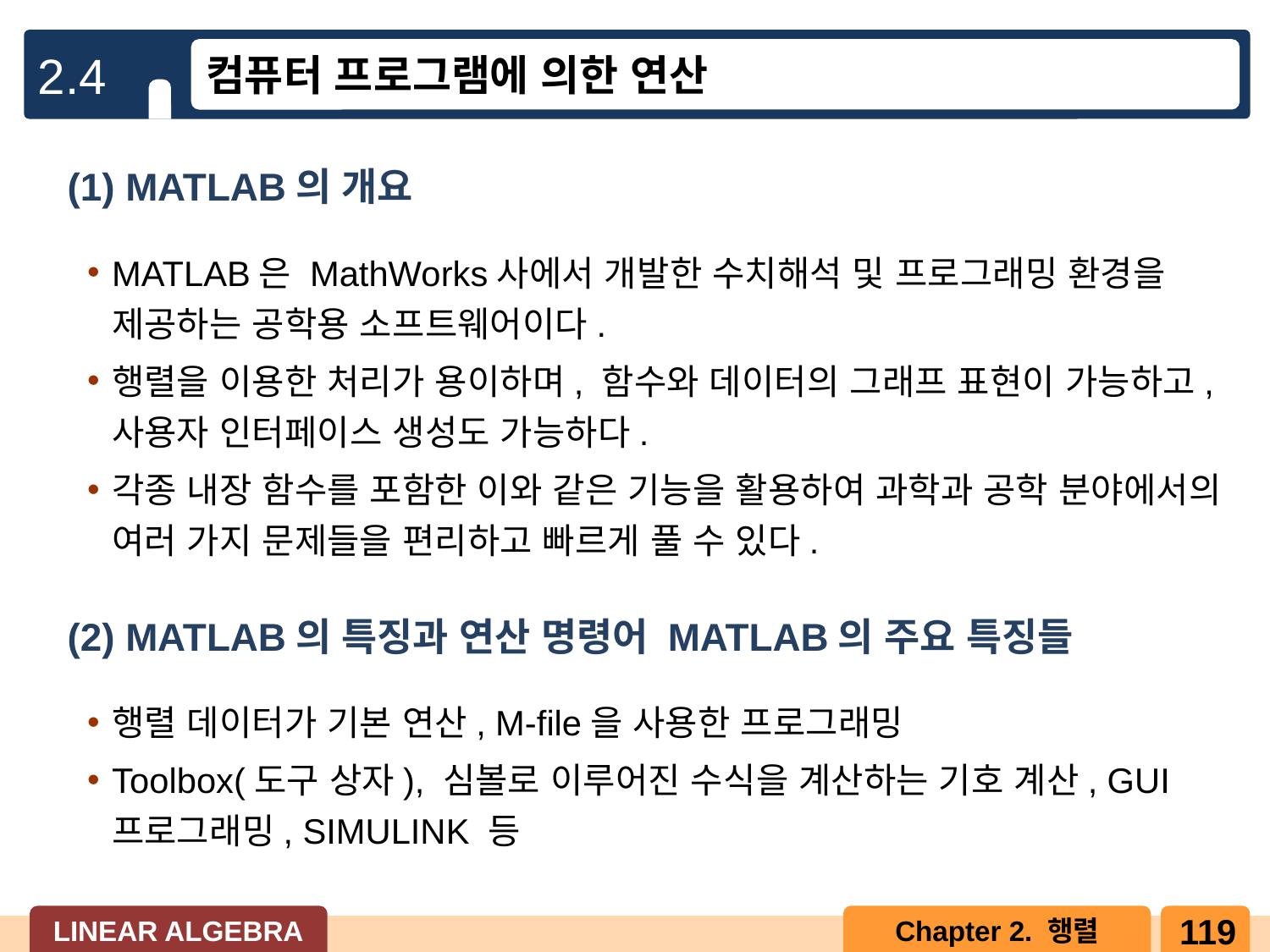

2.4
컴퓨터 프로그램에 의한 연산

(1) MATLAB의 개요
MATLAB은 MathWorks사에서 개발한 수치해석 및 프로그래밍 환경을 제공하는 공학용 소프트웨어이다.
행렬을 이용한 처리가 용이하며, 함수와 데이터의 그래프 표현이 가능하고, 사용자 인터페이스 생성도 가능하다.
각종 내장 함수를 포함한 이와 같은 기능을 활용하여 과학과 공학 분야에서의 여러 가지 문제들을 편리하고 빠르게 풀 수 있다.
(2) MATLAB의 특징과 연산 명령어 MATLAB의 주요 특징들
행렬 데이터가 기본 연산, M-file을 사용한 프로그래밍
Toolbox(도구 상자), 심볼로 이루어진 수식을 계산하는 기호 계산, GUI 프로그래밍, SIMULINK 등

119
LINEAR ALGEBRA
Chapter 2. 행렬